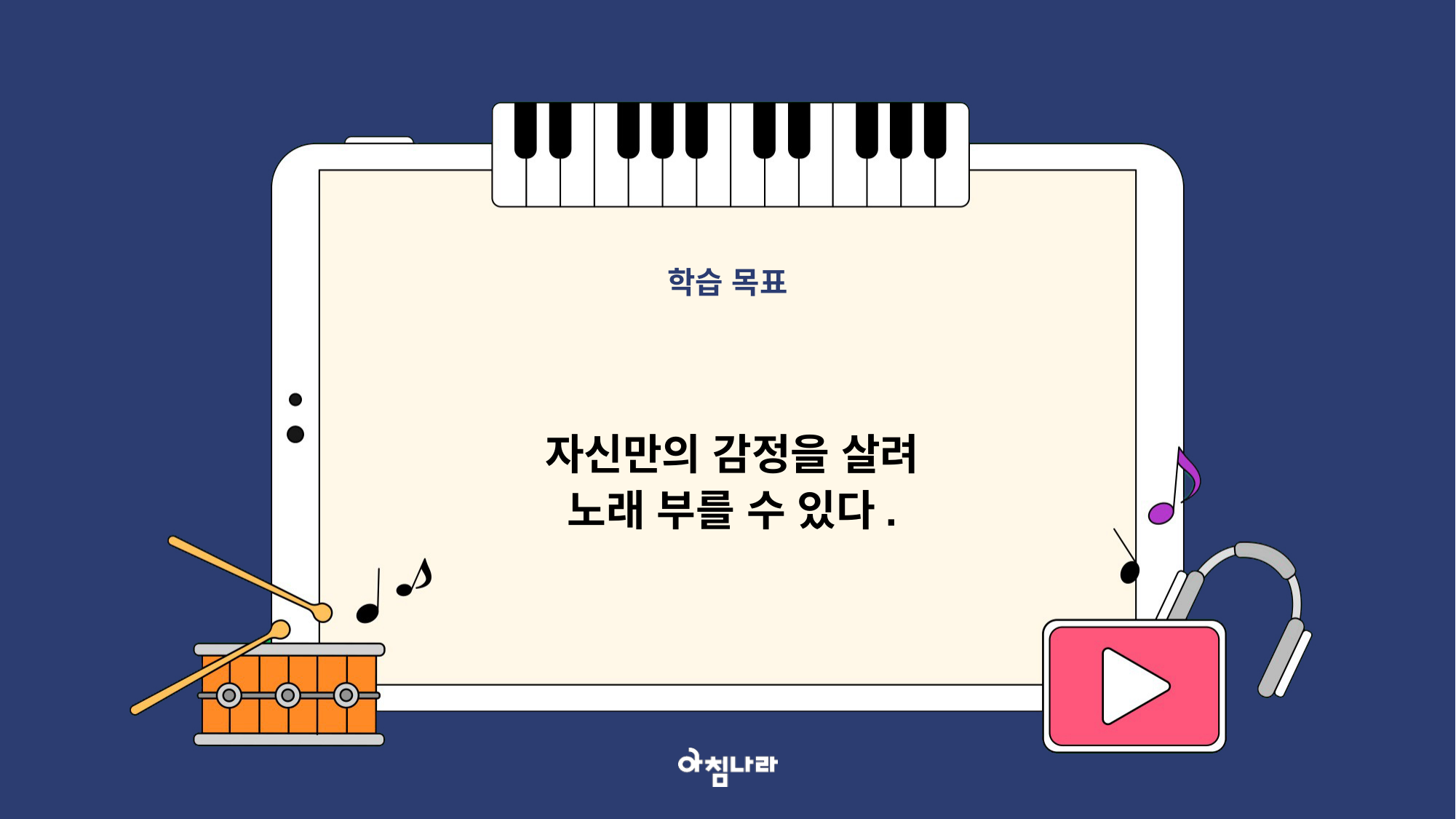

학습 목표
자신만의 감정을 살려
노래 부를 수 있다.